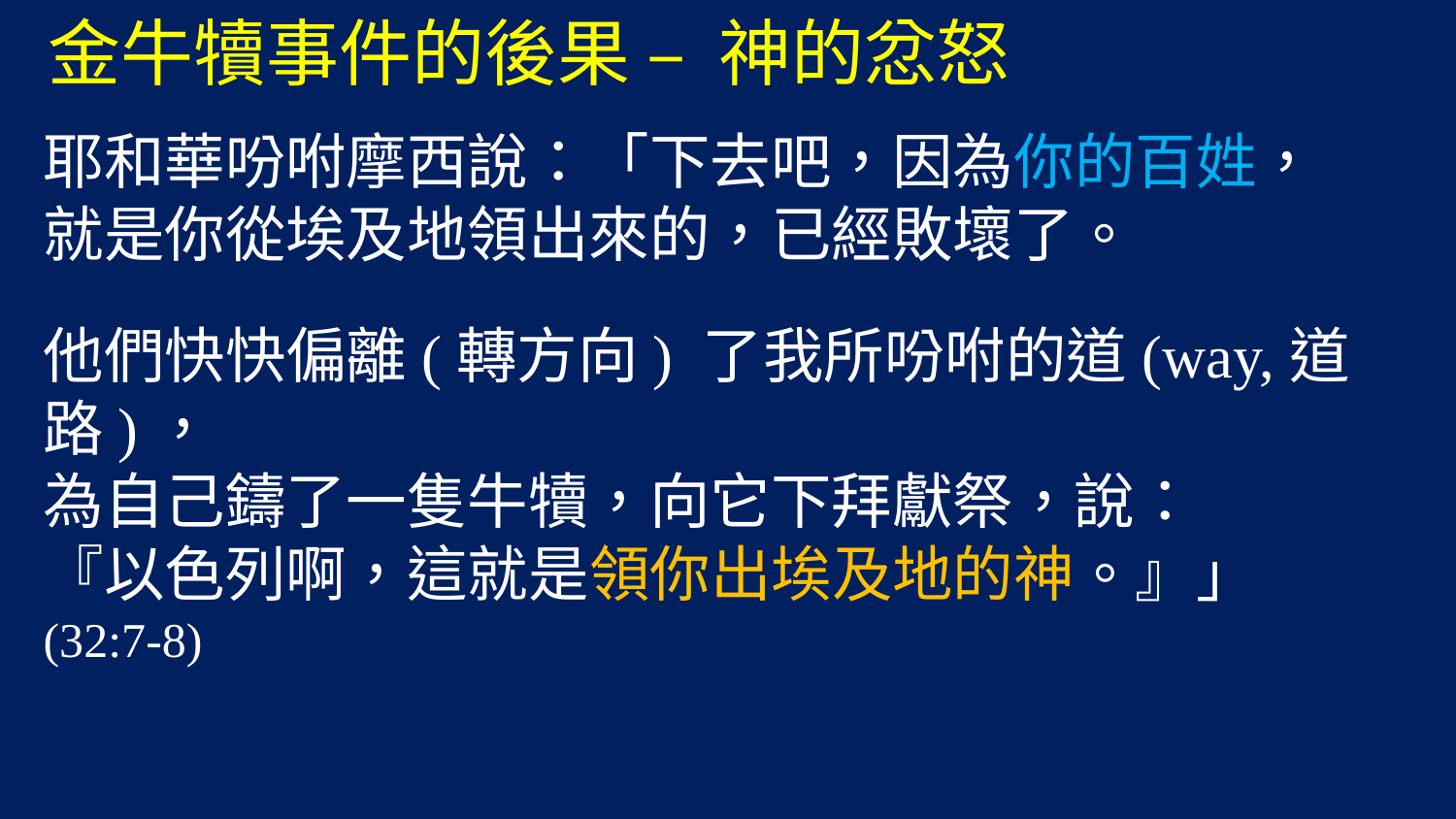

金牛犢事件的後果 –  神的忿怒

耶和華吩咐摩西說：「下去吧，因為你的百姓，
就是你從埃及地領出來的，已經敗壞了。

他們快快偏離(轉方向) 了我所吩咐的道(way,道路)，
為自己鑄了一隻牛犢，向它下拜獻祭，說：
『以色列啊，這就是領你出埃及地的神。』」
(32:7-8)